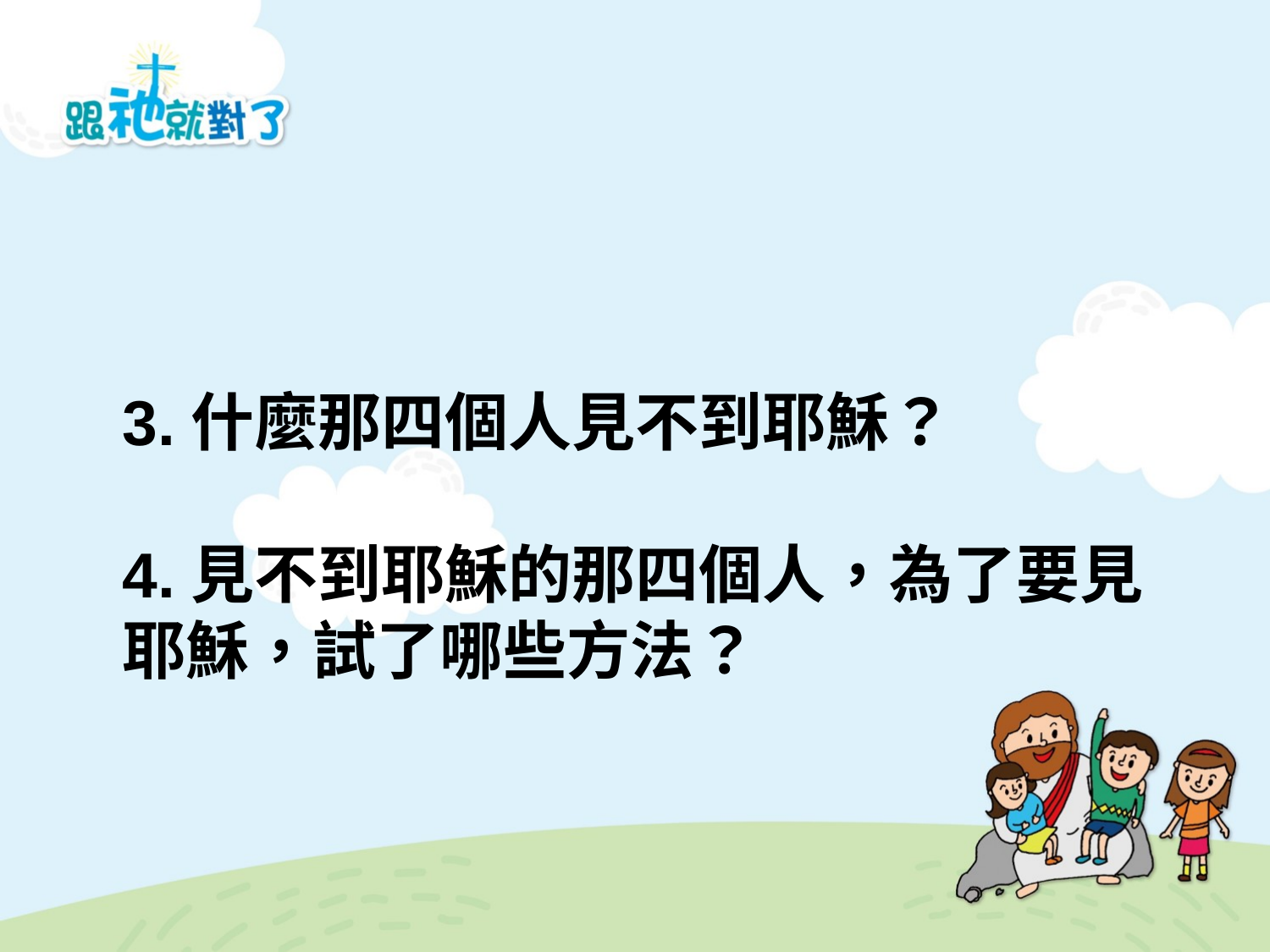

3.什麼那四個人見不到耶穌？

4.見不到耶穌的那四個人，為了要見耶穌，試了哪些方法？